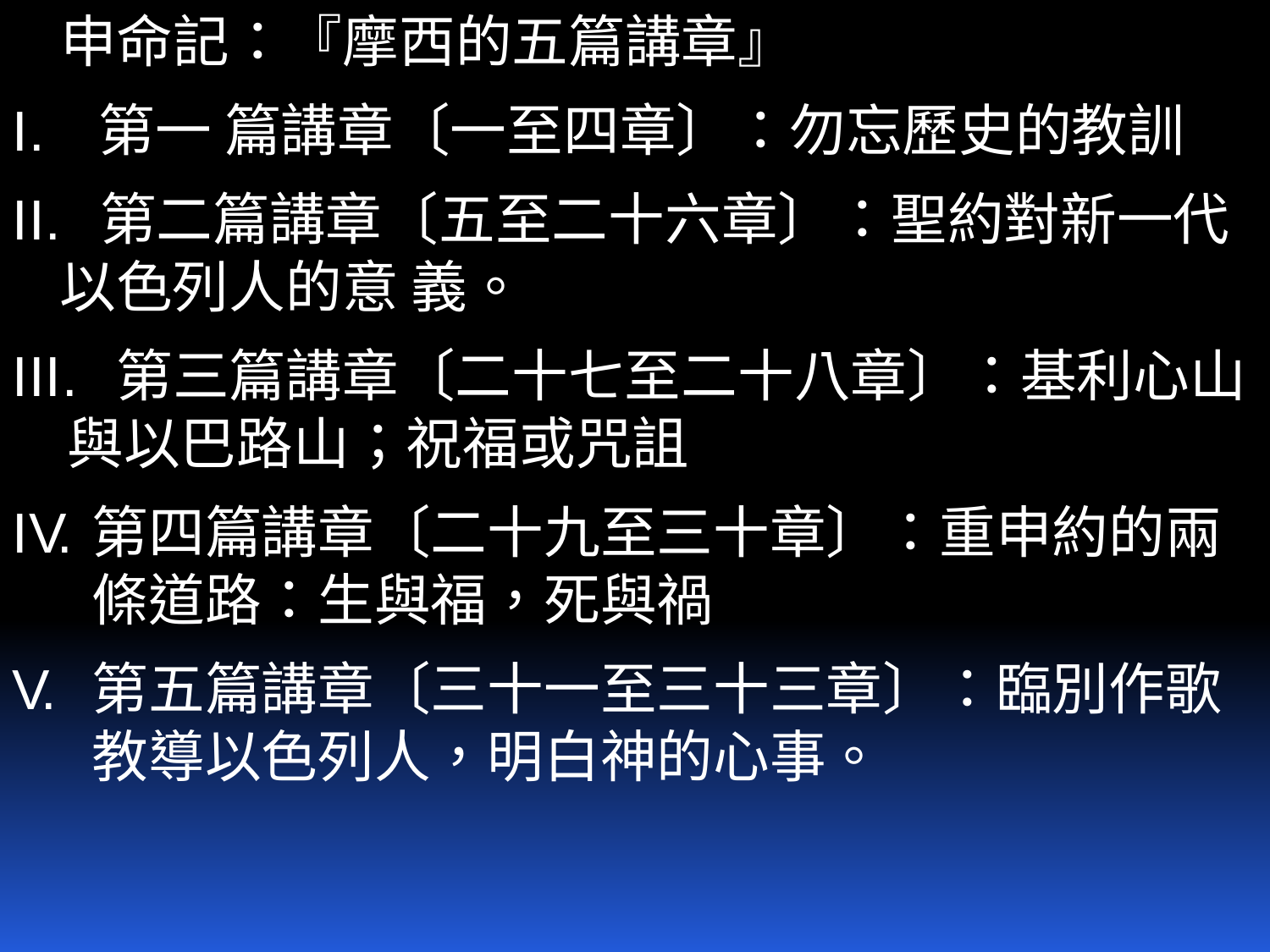

申命記：『摩西的五篇講章』
  第一 篇講章〔一至四章〕：勿忘歷史的教訓
  第二篇講章〔五至二十六章〕：聖約對新一代 以色列人的意 義。
  第三篇講章〔二十七至二十八章〕：基利心山與以巴路山；祝福或咒詛
第四篇講章〔二十九至三十章〕：重申約的兩條道路：生與福，死與禍
第五篇講章〔三十一至三十三章〕：臨別作歌教導以色列人，明白神的心事。